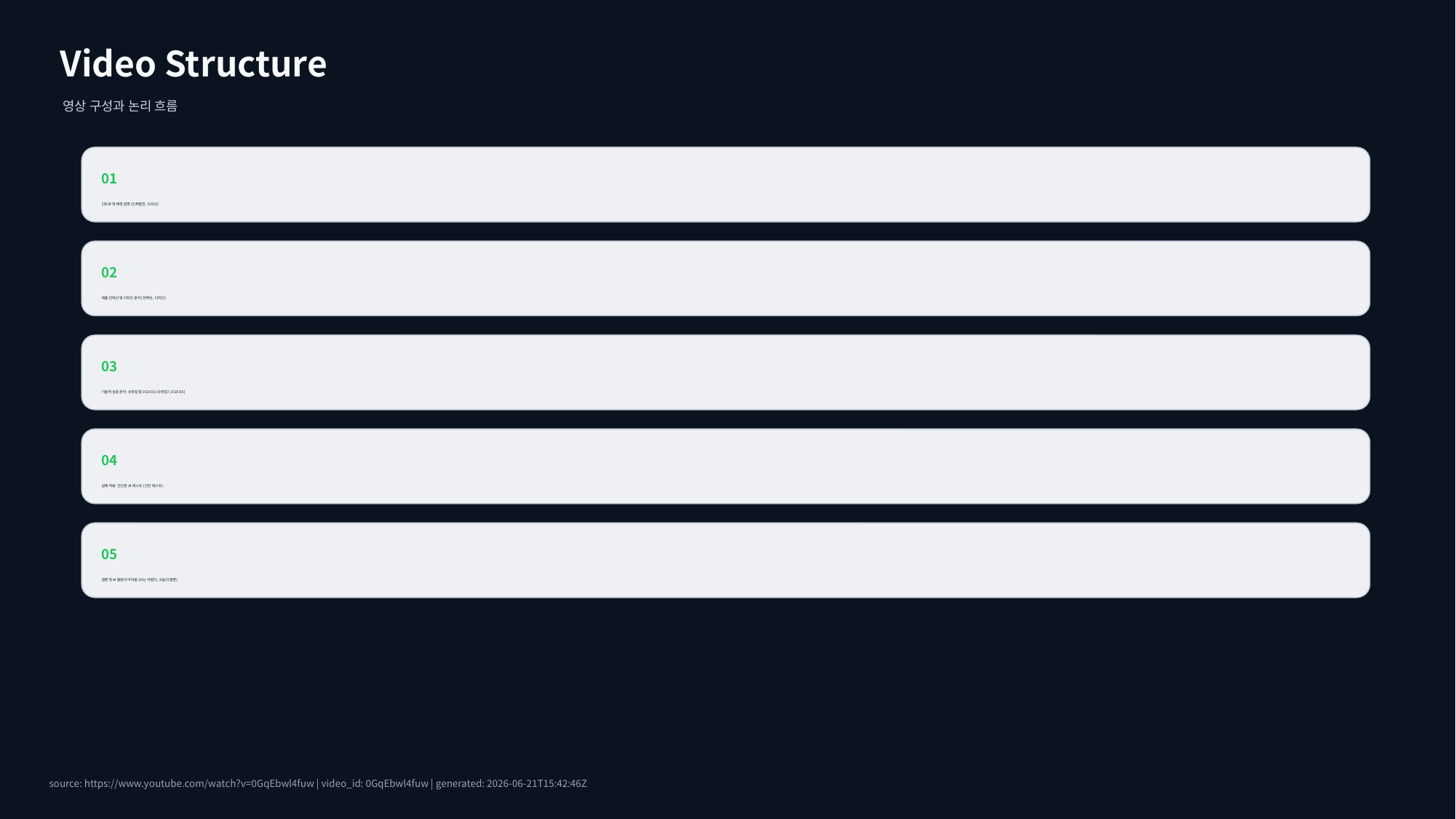

Video Structure
영상 구성과 논리 흐름

01
인트로 및 배경 설명 (인류발전, 오프닝)

02
제품 언박싱 및 디자인 분석 (언빡싱, 디자인)

03
기술적 심층 분석: 슈퍼칩 및 DGX OS (슈퍼칩?, DGX OS)

04
실제 적용: 간단한 AI 테스트 (간단 테스트)

05
결론 및 AI 활용의 어려움 (AI는 어렵다, 오늘의 결론)
source: https://www.youtube.com/watch?v=0GqEbwl4fuw | video_id: 0GqEbwl4fuw | generated: 2026-06-21T15:42:46Z